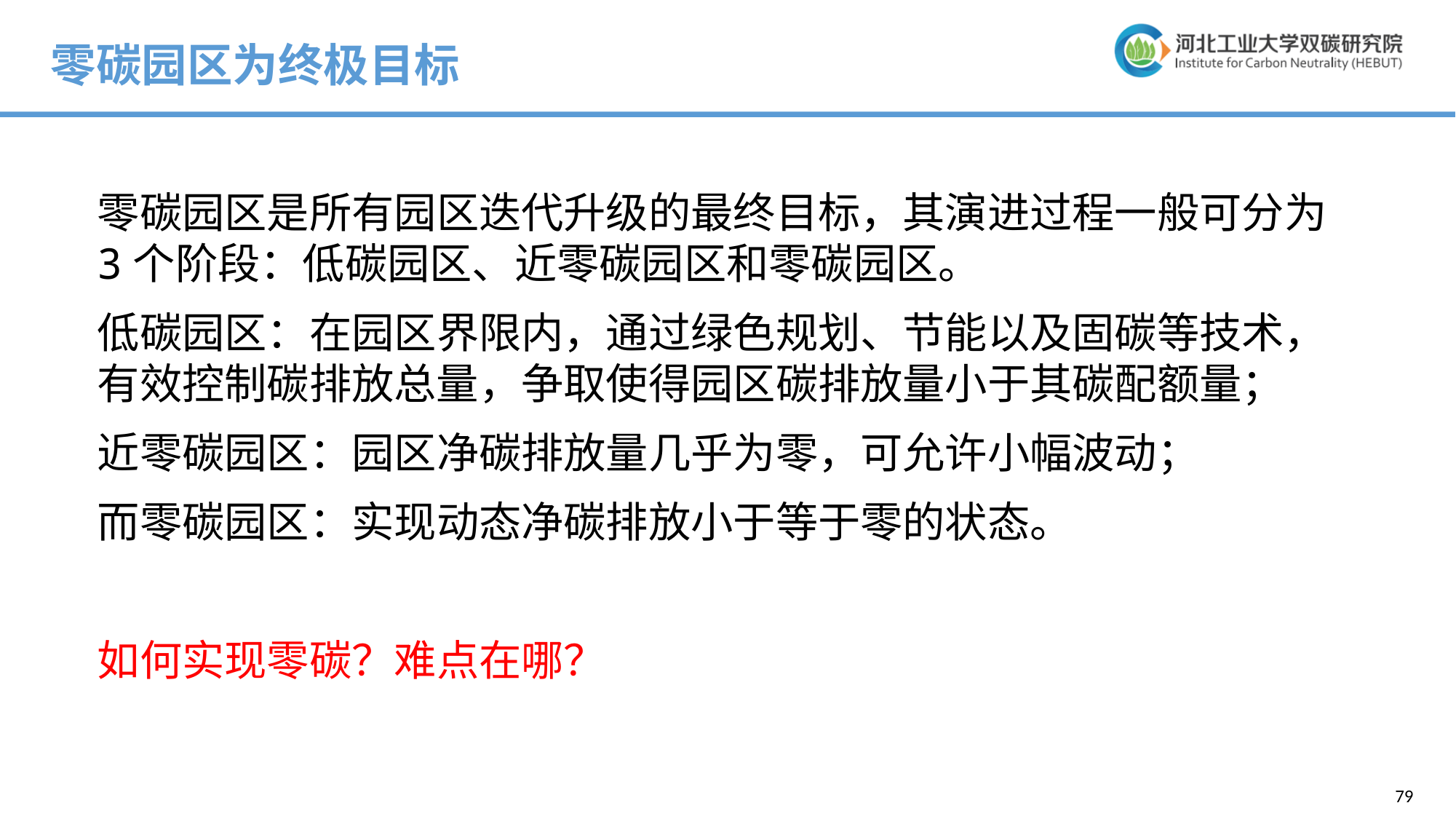

零碳园区为终极目标

零碳园区是所有园区迭代升级的最终目标，其演进过程一般可分为 3个阶段：低碳园区、近零碳园区和零碳园区。
低碳园区：在园区界限内，通过绿色规划、节能以及固碳等技术，有效控制碳排放总量，争取使得园区碳排放量小于其碳配额量；
近零碳园区：园区净碳排放量几乎为零，可允许小幅波动；
而零碳园区：实现动态净碳排放小于等于零的状态。

如何实现零碳？难点在哪？
79